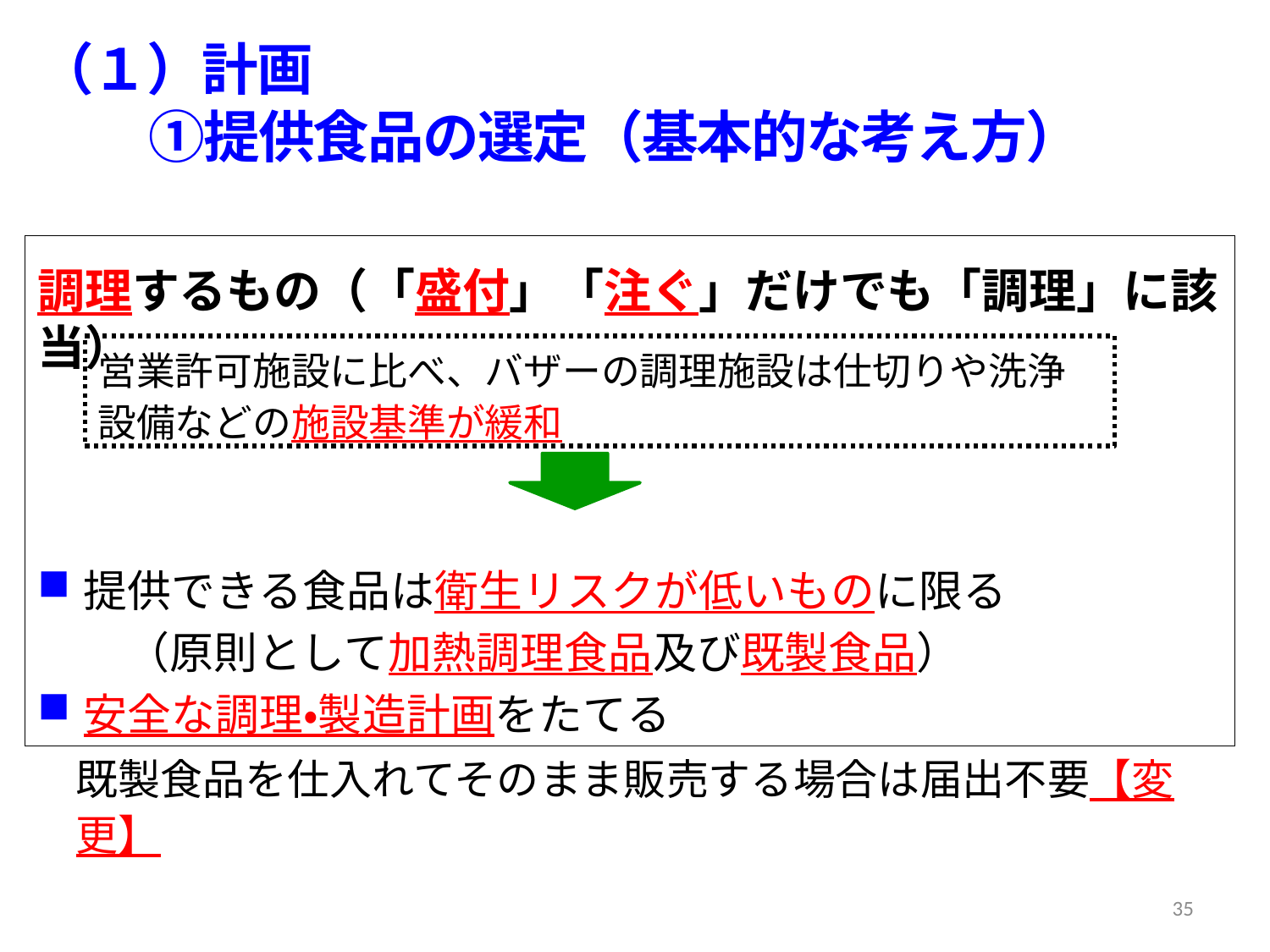

（１）計画
　　①提供食品の選定（基本的な考え方）
調理するもの（「盛付」「注ぐ」だけでも「調理」に該当）

提供できる食品は衛生リスクが低いものに限る
　　（原則として加熱調理食品及び既製食品）
安全な調理・製造計画をたてる
営業許可施設に比べ、バザーの調理施設は仕切りや洗浄設備などの施設基準が緩和

既製食品を仕入れてそのまま販売する場合は届出不要【変更】
35